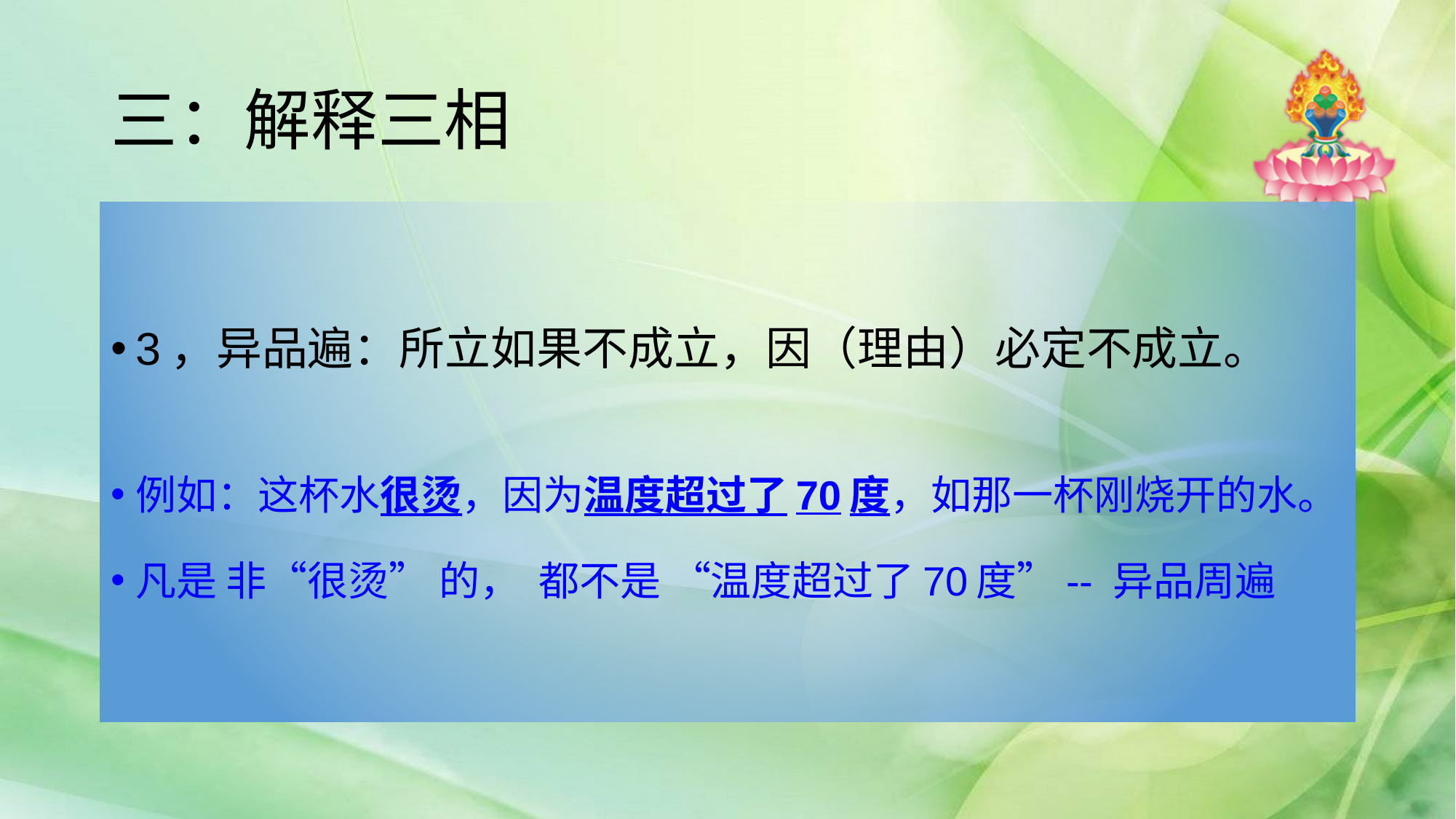

# 三：解释三相

3，异品遍：所立如果不成立，因（理由）必定不成立。

例如：这杯水很烫，因为温度超过了70度，如那一杯刚烧开的水。
凡是 非“很烫” 的，  都不是 “温度超过了70度”-- 异品周遍